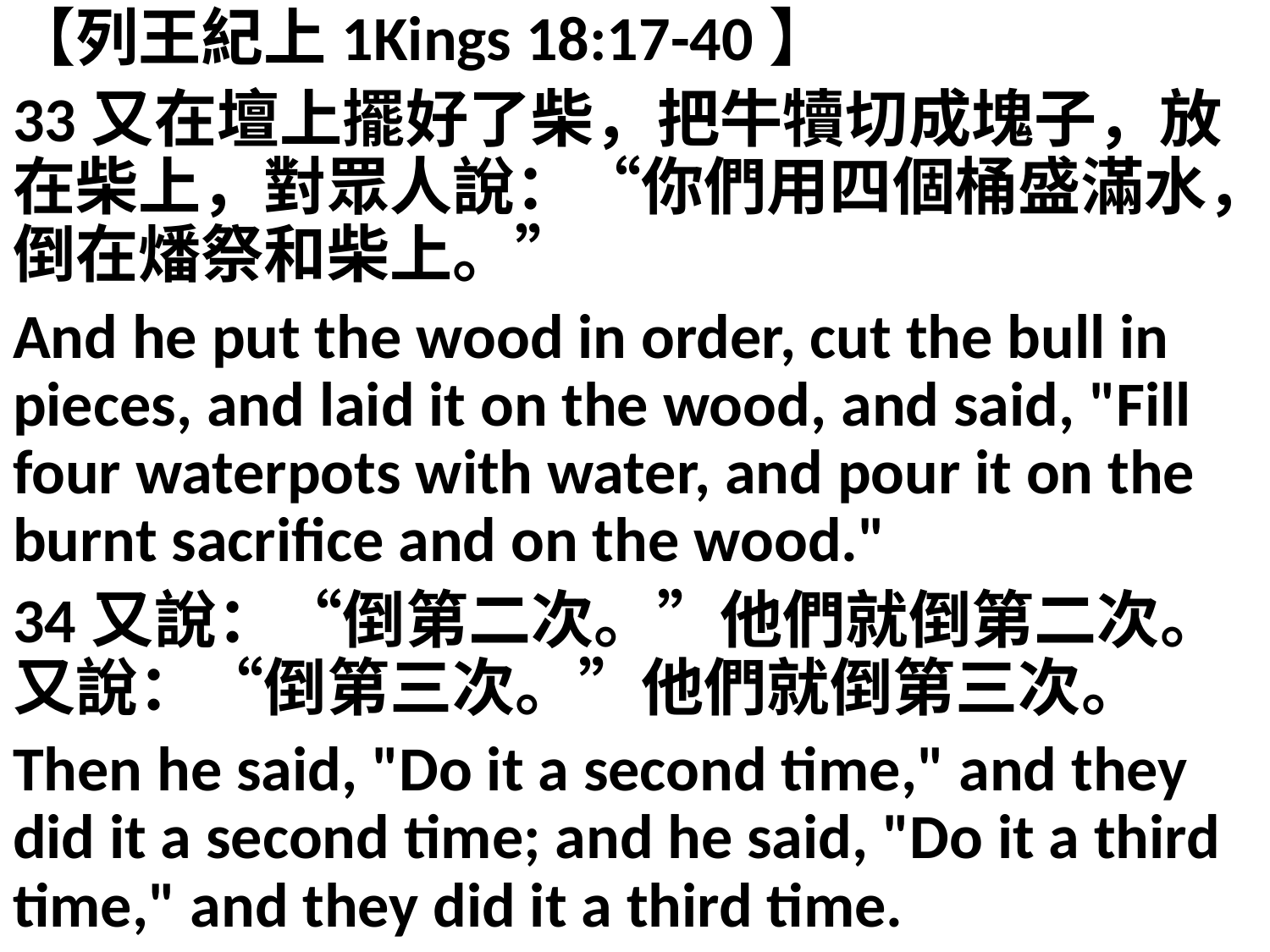

【列王紀上1Kings 18:17-40】
33又在壇上擺好了柴，把牛犢切成塊子，放在柴上，對眾人說：“你們用四個桶盛滿水，倒在燔祭和柴上。”
And he put the wood in order, cut the bull in pieces, and laid it on the wood, and said, "Fill four waterpots with water, and pour it on the burnt sacrifice and on the wood."
34又說：“倒第二次。”他們就倒第二次。又說：“倒第三次。”他們就倒第三次。
Then he said, "Do it a second time," and they did it a second time; and he said, "Do it a third time," and they did it a third time.